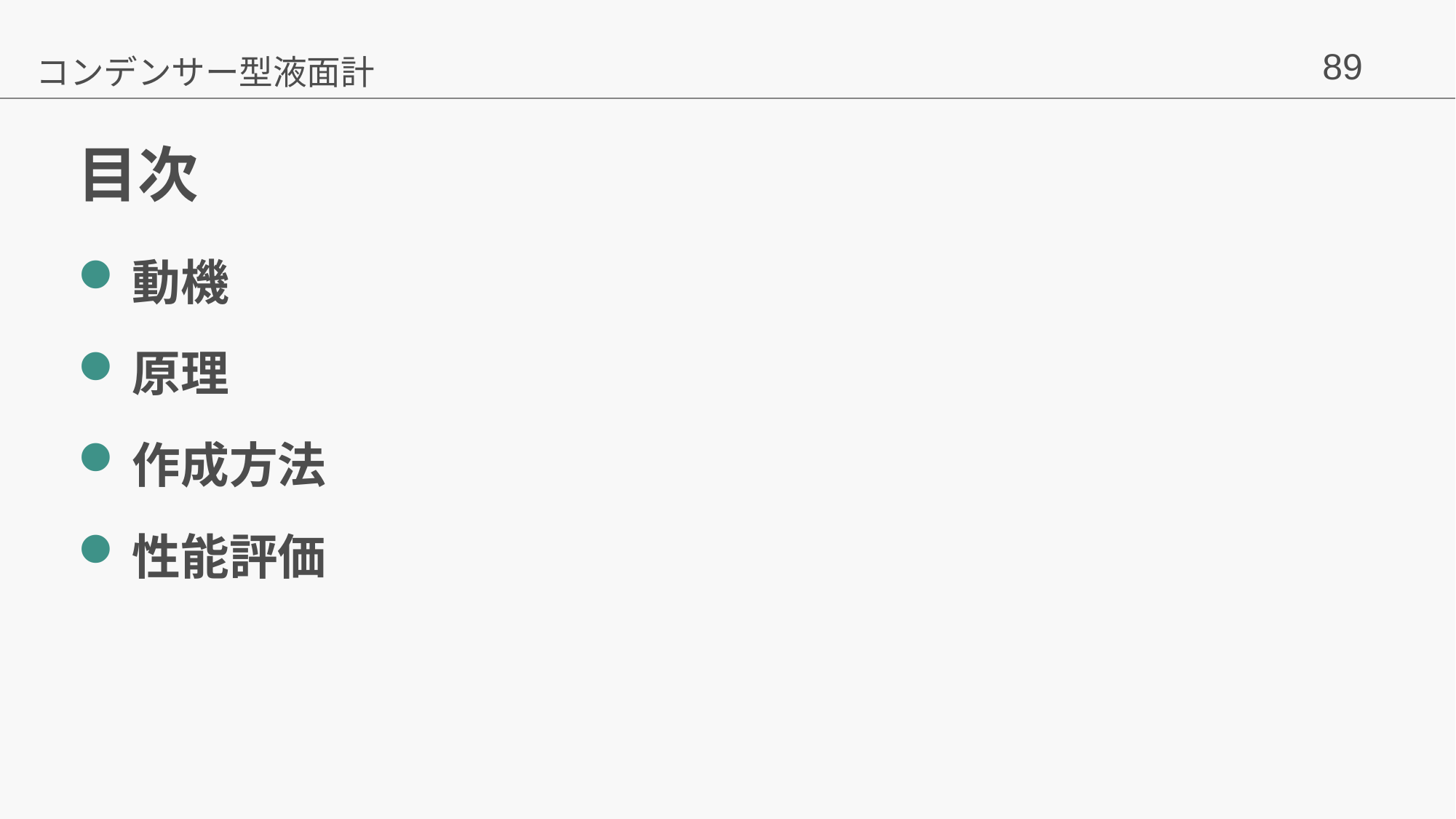

コンデンサー型液面計
# 目次
動機
原理
作成方法
性能評価